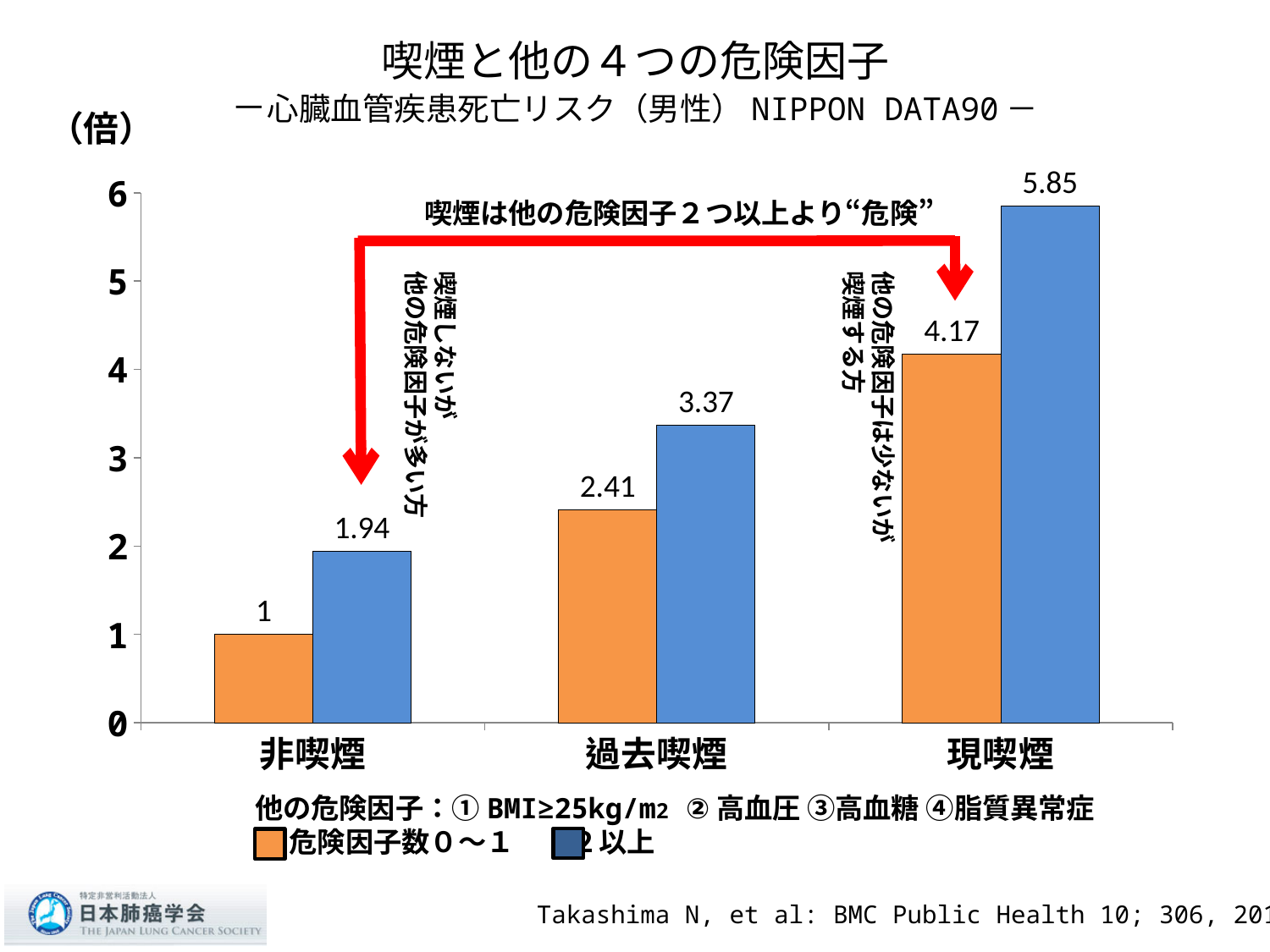

# 喫煙と他の４つの危険因子 －心臓血管疾患死亡リスク（男性）NIPPON DATA90－
（倍）

### Chart

| Category | 0-1つ | 2つ以上 |
|---|---|---|
| 非喫煙 | 1.0 | 1.9400000000000004 |
| 過去喫煙 | 2.4099999999999997 | 3.3699999999999997 |
| 現喫煙 | 4.17 | 5.85 |
喫煙は他の危険因子２つ以上より“危険”
喫煙しないが
他の危険因子が多い方
他の危険因子は少ないが
喫煙する方
他の危険因子：①BMI≥25kg/m2 ②高血圧 ③高血糖 ④脂質異常症
　 危険因子数０～１　　２以上

Takashima N, et al: BMC Public Health 10; 306, 2010.